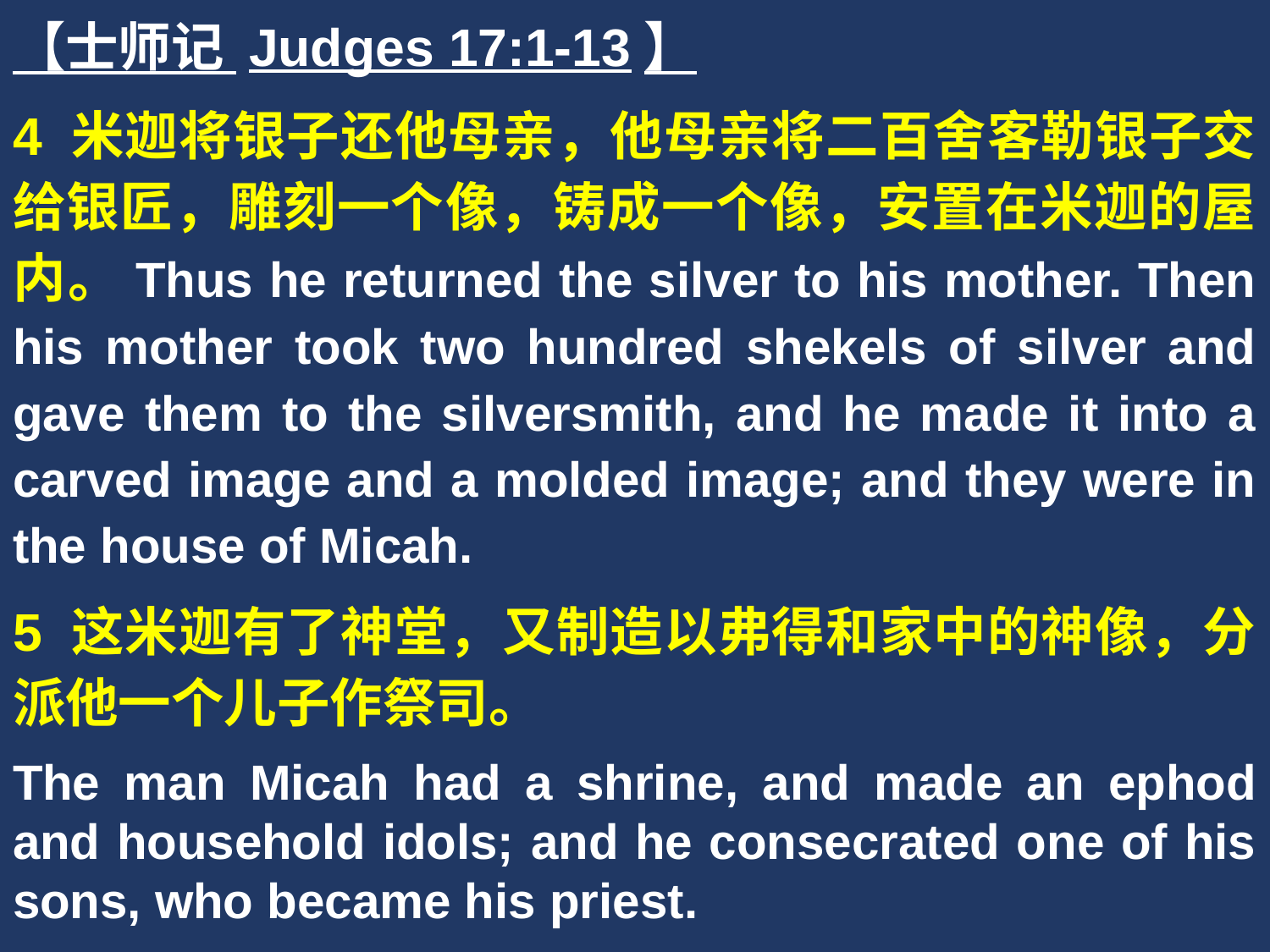

【士师记 Judges 17:1-13】
4 米迦将银子还他母亲，他母亲将二百舍客勒银子交给银匠，雕刻一个像，铸成一个像，安置在米迦的屋内。Thus he returned the silver to his mother. Then his mother took two hundred shekels of silver and gave them to the silversmith, and he made it into a carved image and a molded image; and they were in the house of Micah.
5 这米迦有了神堂，又制造以弗得和家中的神像，分派他一个儿子作祭司。
The man Micah had a shrine, and made an ephod and household idols; and he consecrated one of his sons, who became his priest.